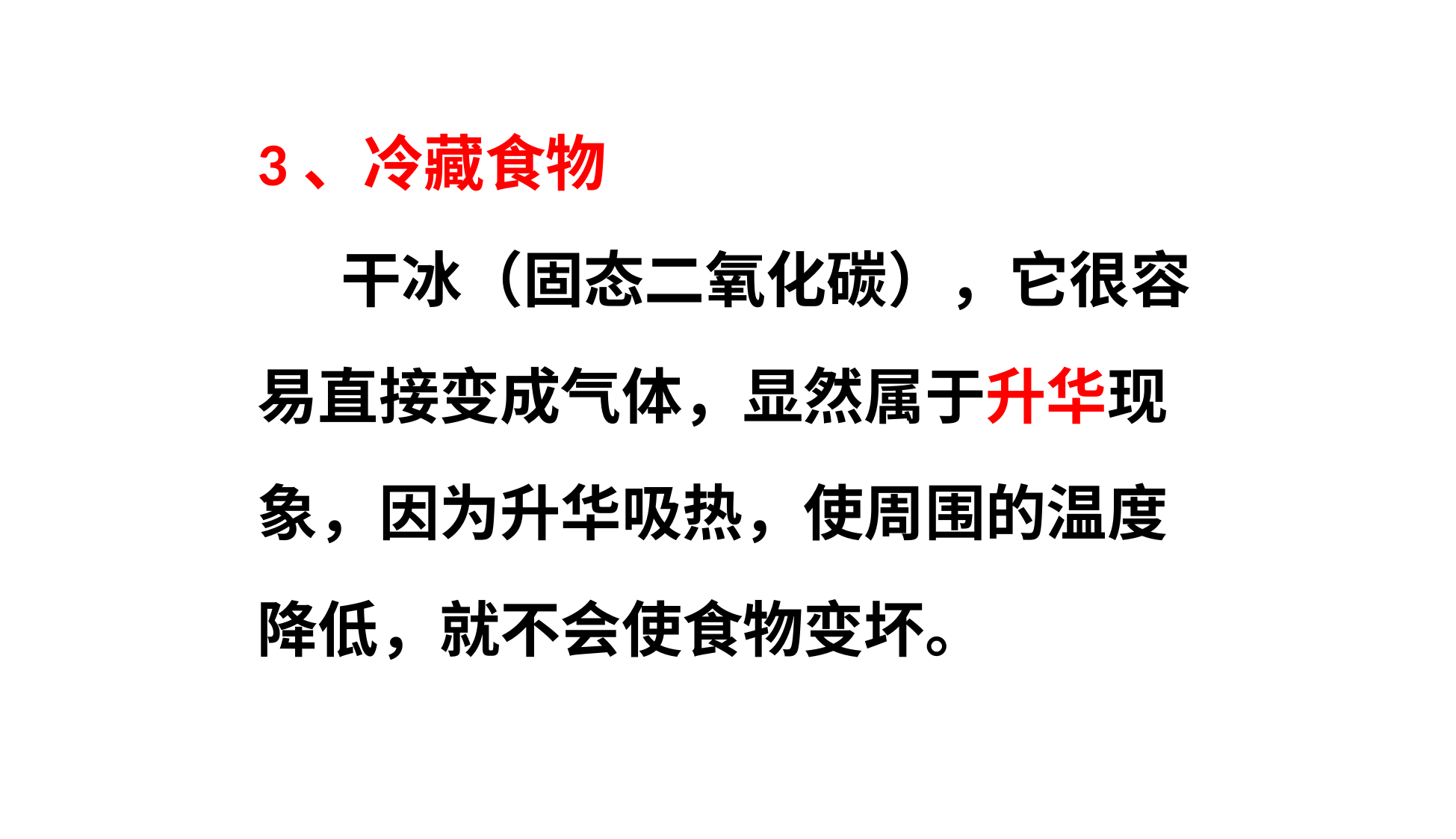

3、冷藏食物
     干冰（固态二氧化碳），它很容易直接变成气体，显然属于升华现象，因为升华吸热，使周围的温度降低，就不会使食物变坏。